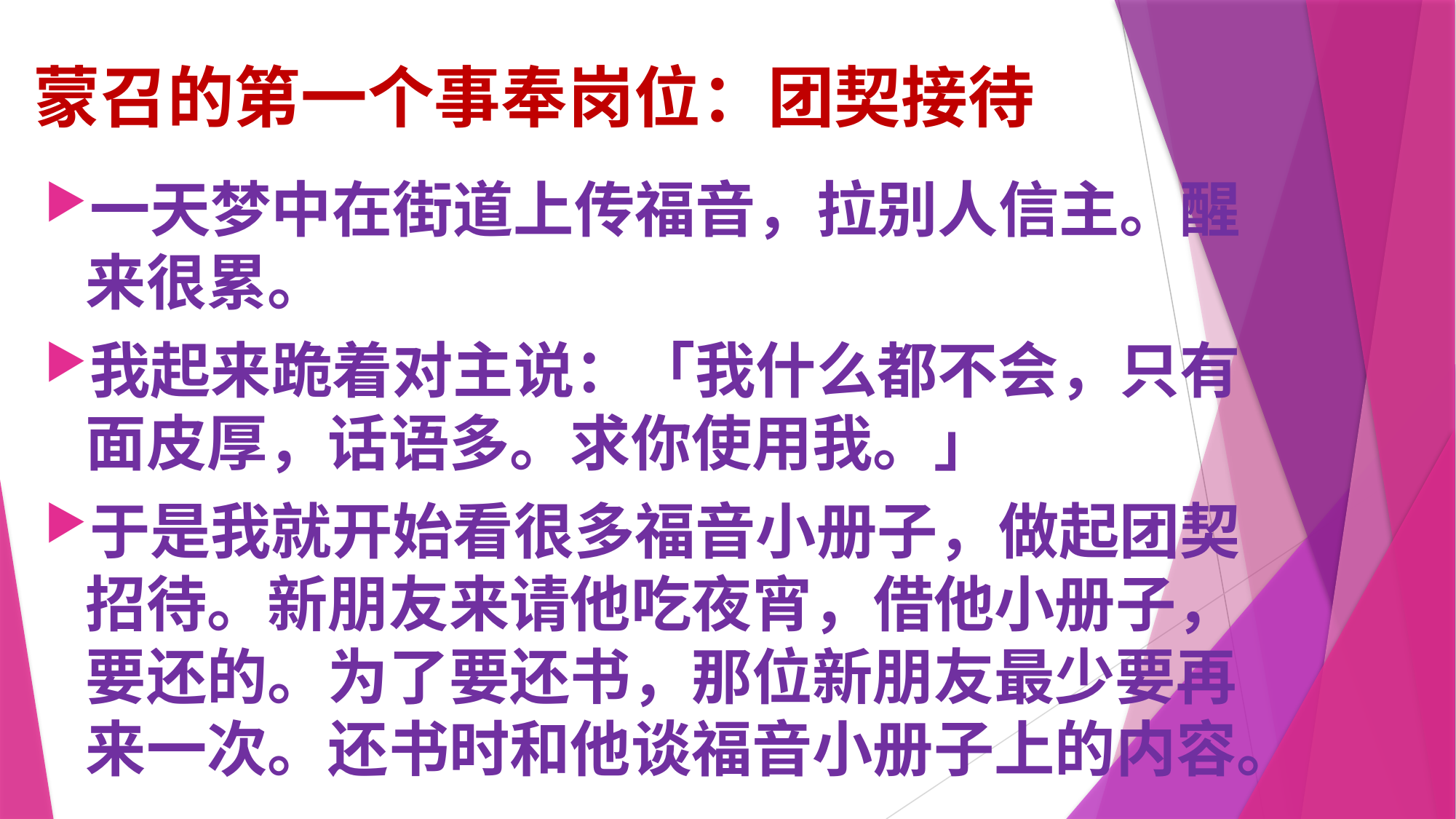

# 蒙召的第一个事奉岗位：团契接待
一天梦中在街道上传福音，拉别人信主。醒来很累。
我起来跪着对主说：「我什么都不会，只有面皮厚，话语多。求你使用我。」
于是我就开始看很多福音小册子，做起团契招待。新朋友来请他吃夜宵，借他小册子，要还的。为了要还书，那位新朋友最少要再来一次。还书时和他谈福音小册子上的内容。